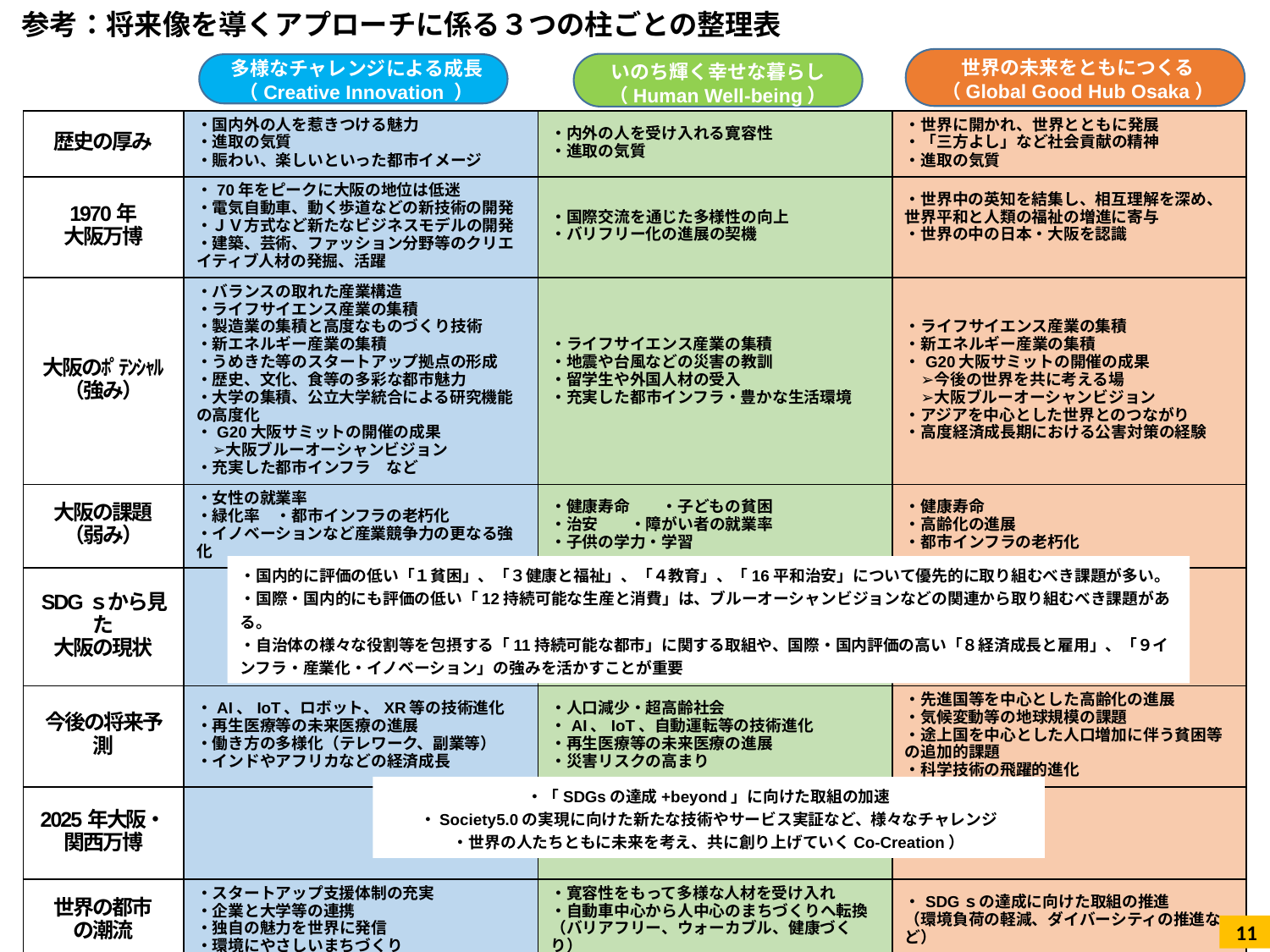

参考：将来像を導くアプローチに係る３つの柱ごとの整理表

世界の未来をともにつくる
（Global Good Hub Osaka）
多様なチャレンジによる成長
（Creative Innovation ）
いのち輝く幸せな暮らし
（Human Well-being）

| 歴史の厚み | ・国内外の人を惹きつける魅力 ・進取の気質 ・賑わい、楽しいといった都市イメージ | ・内外の人を受け入れる寛容性 ・進取の気質 | ・世界に開かれ、世界とともに発展 ・「三方よし」など社会貢献の精神 ・進取の気質 |
| --- | --- | --- | --- |
| 1970年 大阪万博 | ・70年をピークに大阪の地位は低迷 ・電気自動車、動く歩道などの新技術の開発 ・ＪＶ方式など新たなビジネスモデルの開発 ・建築、芸術、ファッション分野等のクリエイティブ人材の発掘、活躍 | ・国際交流を通じた多様性の向上 ・バリフリー化の進展の契機 | ・世界中の英知を結集し、相互理解を深め、世界平和と人類の福祉の増進に寄与 ・世界の中の日本・大阪を認識 |
| 大阪のﾎﾟﾃﾝｼｬﾙ （強み） | ・バランスの取れた産業構造 ・ライフサイエンス産業の集積 ・製造業の集積と高度なものづくり技術 ・新エネルギー産業の集積 ・うめきた等のスタートアップ拠点の形成 ・歴史、文化、食等の多彩な都市魅力 ・大学の集積、公立大学統合による研究機能の高度化 ・G20大阪サミットの開催の成果 　➢大阪ブルーオーシャンビジョン ・充実した都市インフラ　など | ・ライフサイエンス産業の集積 ・地震や台風などの災害の教訓 ・留学生や外国人材の受入 ・充実した都市インフラ・豊かな生活環境 | ・ライフサイエンス産業の集積 ・新エネルギー産業の集積 ・G20大阪サミットの開催の成果 　➢今後の世界を共に考える場 　➢大阪ブルーオーシャンビジョン ・アジアを中心とした世界とのつながり ・高度経済成長期における公害対策の経験 |
| 大阪の課題 （弱み） | ・女性の就業率 ・緑化率　・都市インフラの老朽化 ・イノベーションなど産業競争力の更なる強化 | ・健康寿命　　・子どもの貧困 ・治安　　・障がい者の就業率　 ・子供の学力・学習 | ・健康寿命 ・高齢化の進展 ・都市インフラの老朽化 |
| SDGｓから見た 大阪の現状 |  |  |  |
| 今後の将来予測 | ・AI、IoT、ロボット、XR等の技術進化 ・再生医療等の未来医療の進展 ・働き方の多様化（テレワーク、副業等） ・インドやアフリカなどの経済成長 | ・人口減少・超高齢社会 ・AI、IoT、自動運転等の技術進化 ・再生医療等の未来医療の進展 ・災害リスクの高まり | ・先進国等を中心とした高齢化の進展 ・気候変動等の地球規模の課題 ・途上国を中心とした人口増加に伴う貧困等の追加的課題 ・科学技術の飛躍的進化 |
| 2025年大阪・ 関西万博 |  |  |  |
| 世界の都市 の潮流 | ・スタートアップ支援体制の充実 ・企業と大学等の連携 ・独自の魅力を世界に発信 ・環境にやさしいまちづくり | ・寛容性をもって多様な人材を受け入れ ・自動車中心から人中心のまちづくりへ転換 （バリアフリー、ウォーカブル、健康づくり） | ・SDGｓの達成に向けた取組の推進 （環境負荷の軽減、ダイバーシティの推進など） |
・国内的に評価の低い「１貧困」、「３健康と福祉」、「４教育」、「16平和治安」について優先的に取り組むべき課題が多い。
・国際・国内的にも評価の低い「12持続可能な生産と消費」は、ブルーオーシャンビジョンなどの関連から取り組むべき課題がある。
・自治体の様々な役割等を包摂する「11持続可能な都市」に関する取組や、国際・国内評価の高い「８経済成長と雇用」、「９インフラ・産業化・イノベーション」の強みを活かすことが重要
・「SDGsの達成+beyond」に向けた取組の加速
・Society5.0の実現に向けた新たな技術やサービス実証など、様々なチャレンジ
・世界の人たちともに未来を考え、共に創り上げていくCo-Creation）
11